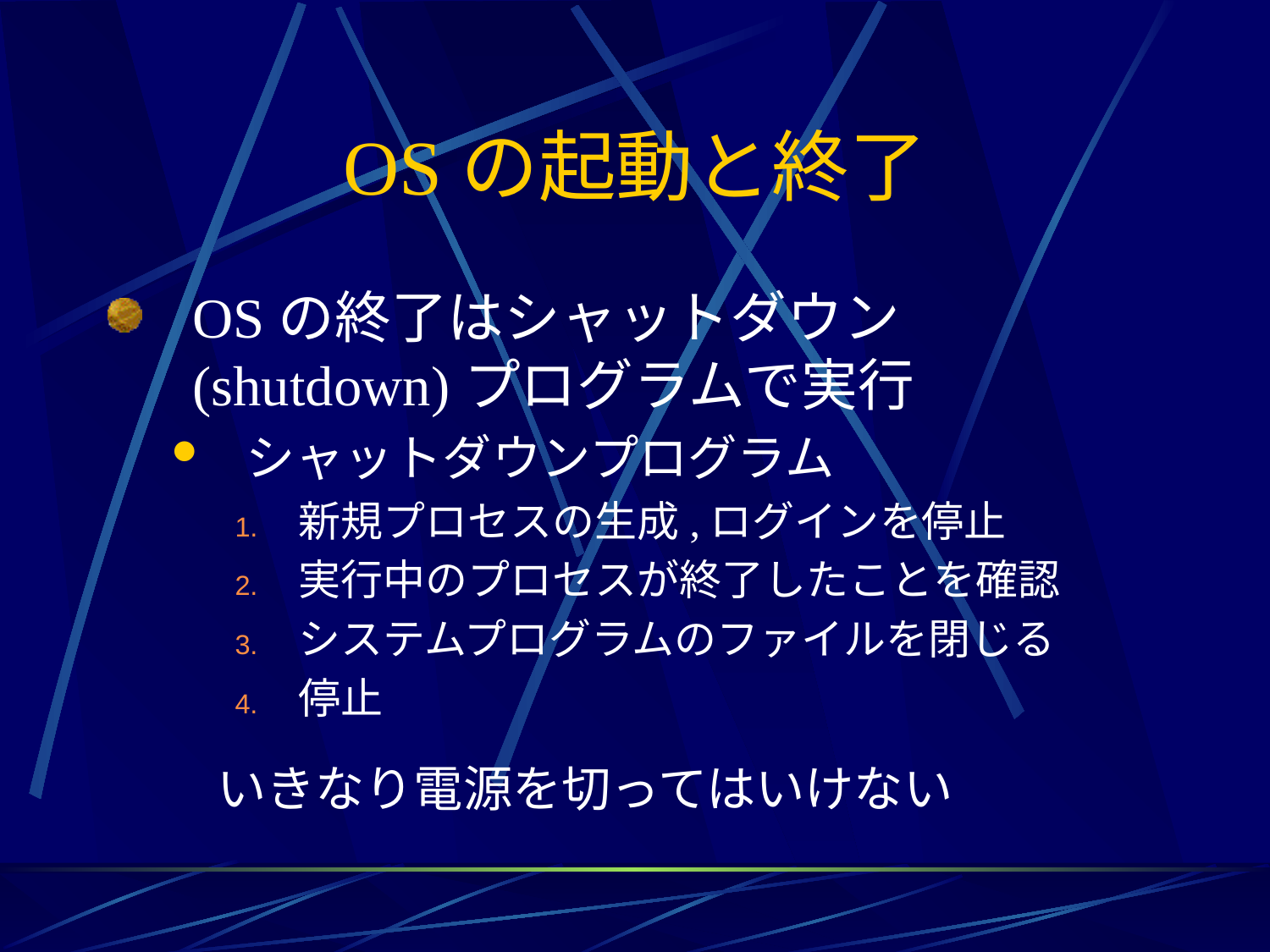

# OSの起動と終了
OSの終了はシャットダウン(shutdown)プログラムで実行
シャットダウンプログラム
新規プロセスの生成,ログインを停止
実行中のプロセスが終了したことを確認
システムプログラムのファイルを閉じる
停止
いきなり電源を切ってはいけない